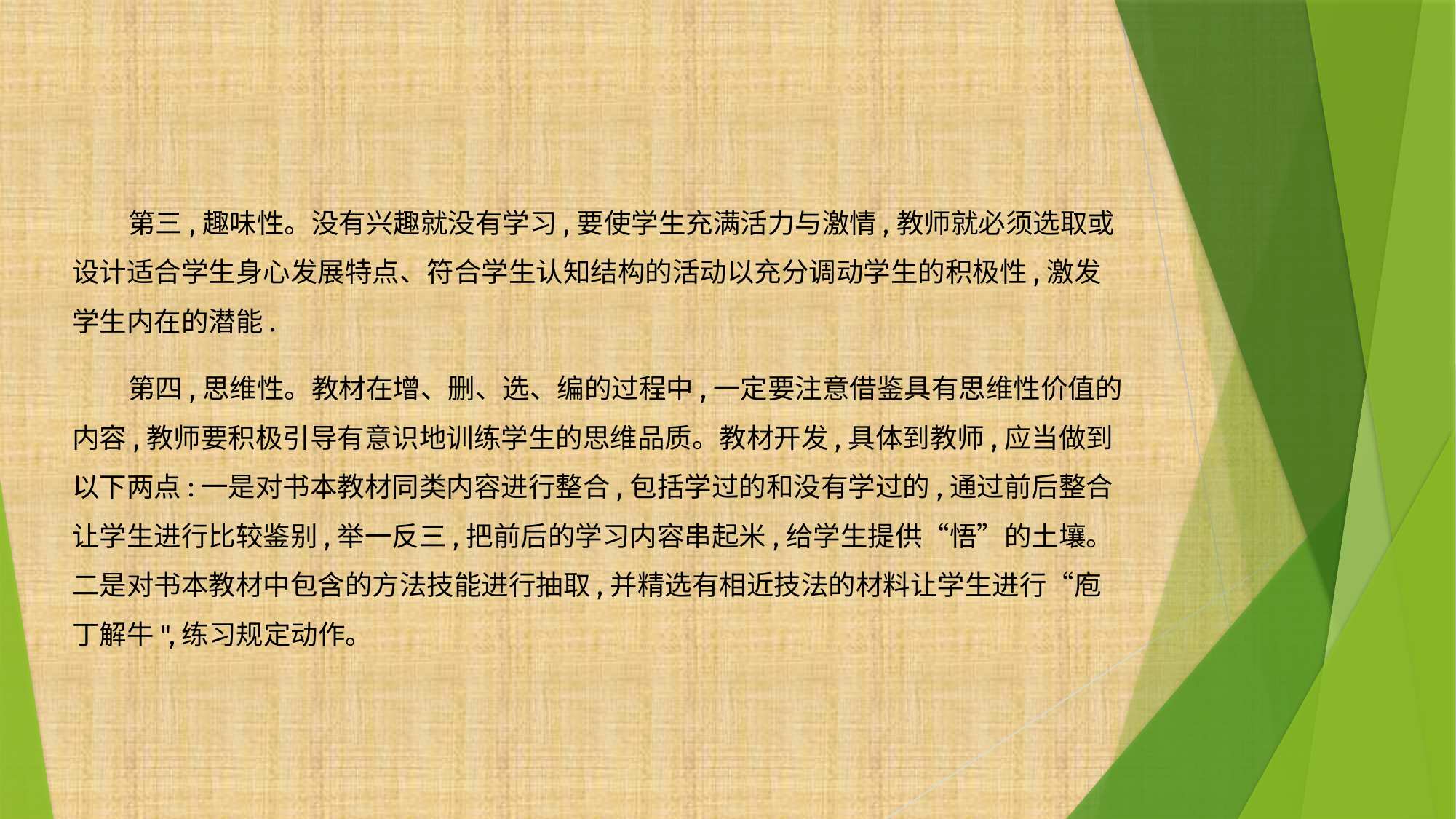

#

        第三,趣味性。没有兴趣就没有学习,要使学生充满活力与激情,教师就必须选取或设计适合学生身心发展特点、符合学生认知结构的活动以充分调动学生的积极性,激发学生内在的潜能.
        第四,思维性。教材在增、删、选、编的过程中,一定要注意借鉴具有思维性价值的内容,教师要积极引导有意识地训练学生的思维品质。教材开发,具体到教师,应当做到以下两点:一是对书本教材同类内容进行整合,包括学过的和没有学过的,通过前后整合让学生进行比较鉴别,举一反三,把前后的学习内容串起米,给学生提供“悟”的土壤。二是对书本教材中包含的方法技能进行抽取,并精选有相近技法的材料让学生进行“庖丁解牛",练习规定动作。